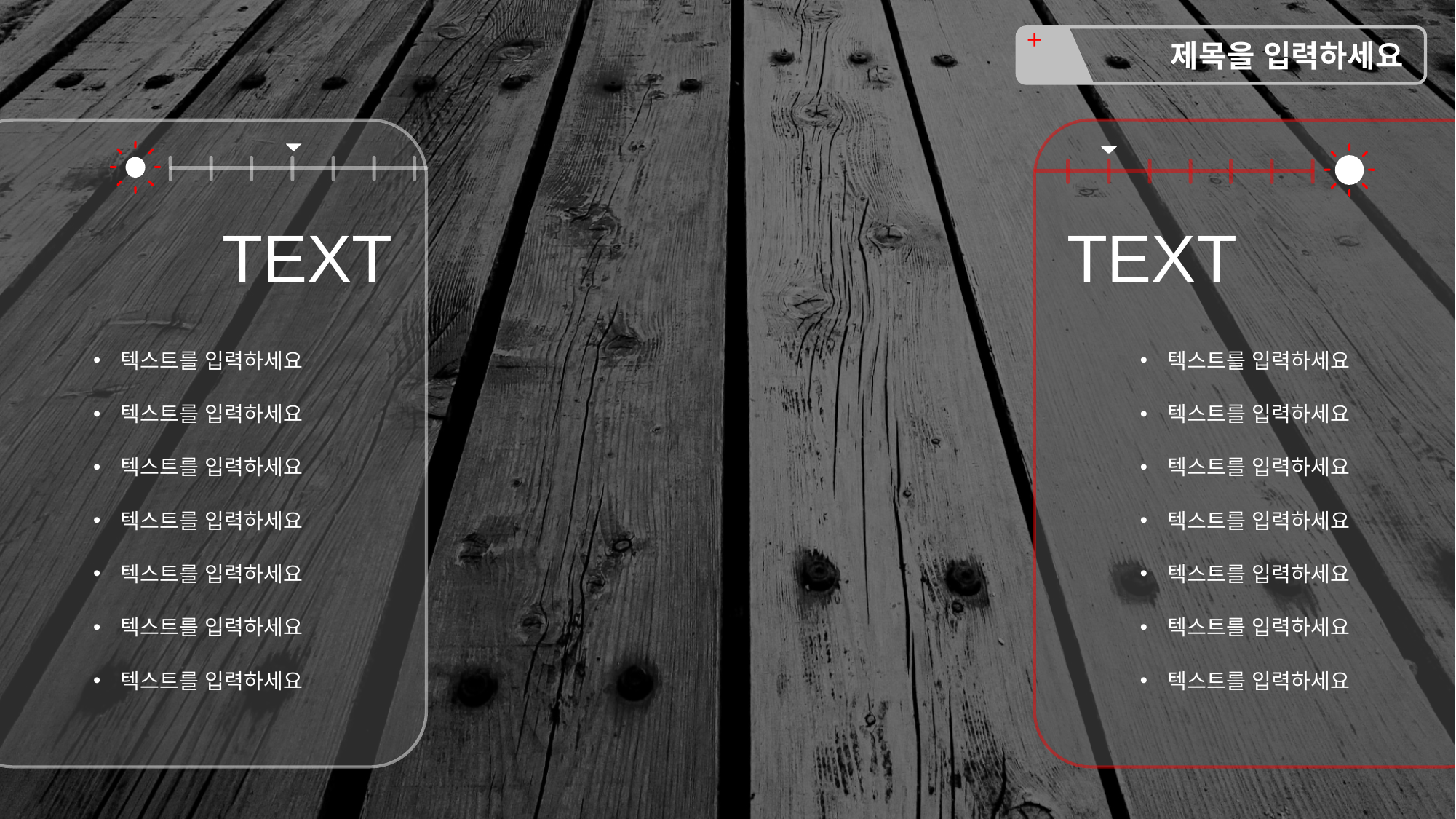

+
제목을 입력하세요

TEXT
텍스트를 입력하세요
텍스트를 입력하세요
텍스트를 입력하세요
텍스트를 입력하세요
텍스트를 입력하세요
텍스트를 입력하세요
텍스트를 입력하세요

TEXT

텍스트를 입력하세요
텍스트를 입력하세요
텍스트를 입력하세요
텍스트를 입력하세요
텍스트를 입력하세요
텍스트를 입력하세요
텍스트를 입력하세요